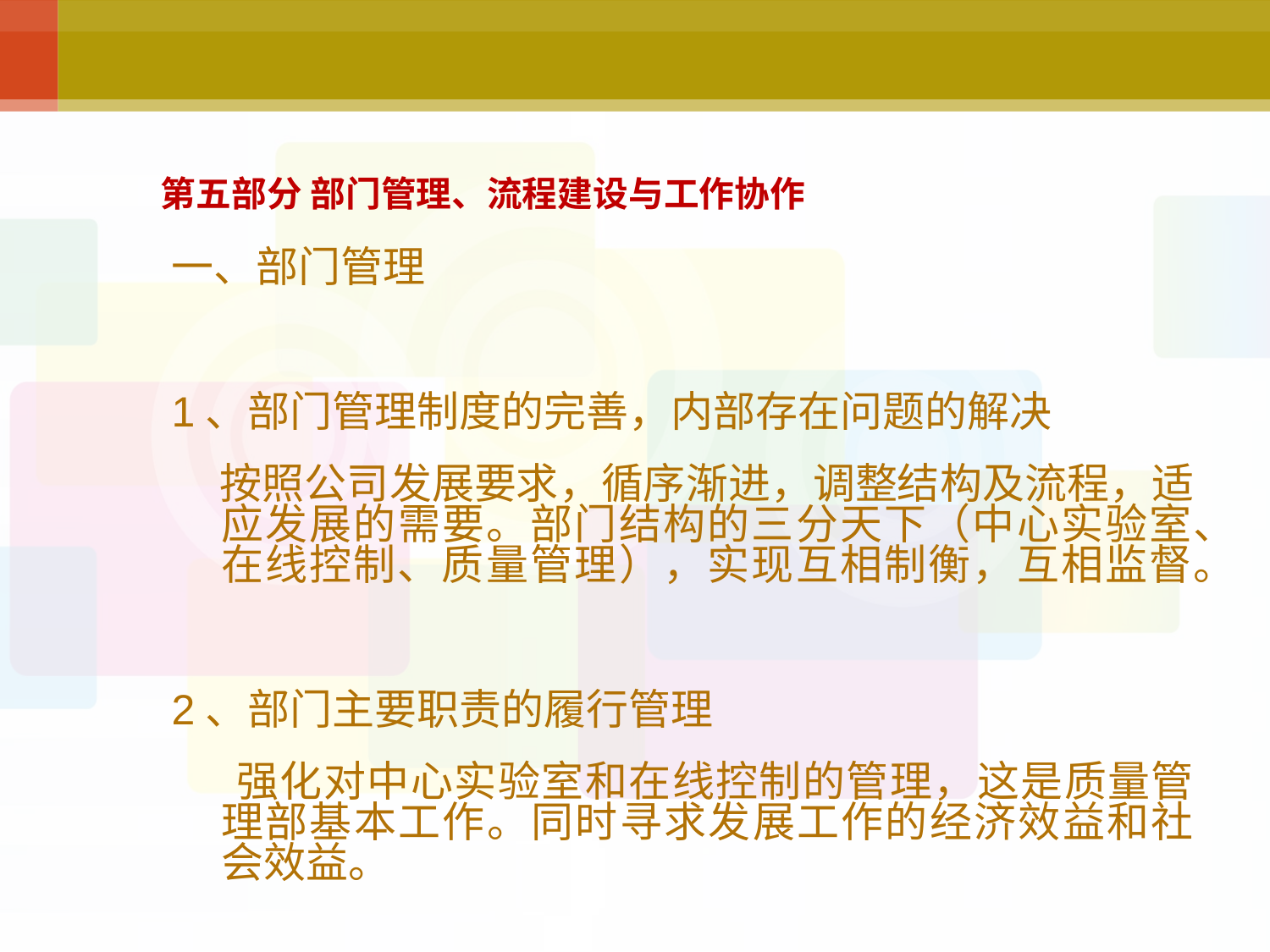

# 第五部分 部门管理、流程建设与工作协作
一、部门管理

1、部门管理制度的完善，内部存在问题的解决
    按照公司发展要求，循序渐进，调整结构及流程，适应发展的需要。部门结构的三分天下（中心实验室、在线控制、质量管理），实现互相制衡，互相监督。

2、部门主要职责的履行管理
     强化对中心实验室和在线控制的管理，这是质量管理部基本工作。同时寻求发展工作的经济效益和社会效益。